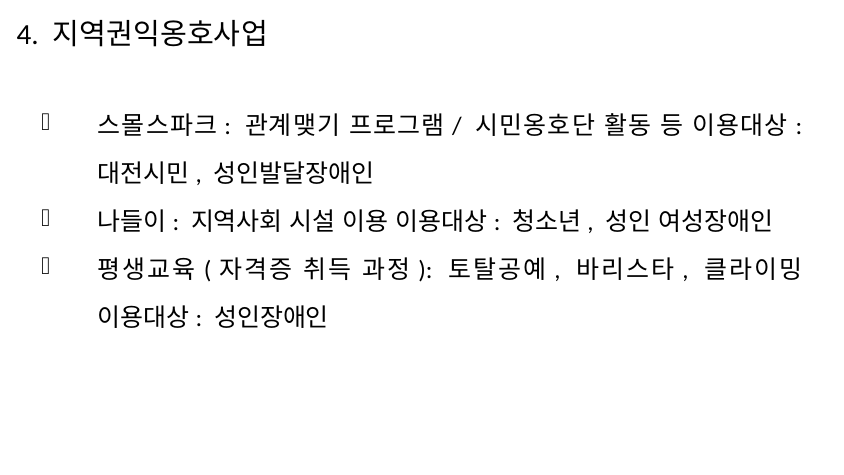

# 4. 지역권익옹호사업
스몰스파크: 관계맺기 프로그램/ 시민옹호단 활동 등 이용대상: 대전시민, 성인발달장애인
나들이: 지역사회 시설 이용 이용대상: 청소년, 성인 여성장애인
평생교육(자격증 취득 과정): 토탈공예, 바리스타, 클라이밍 이용대상: 성인장애인